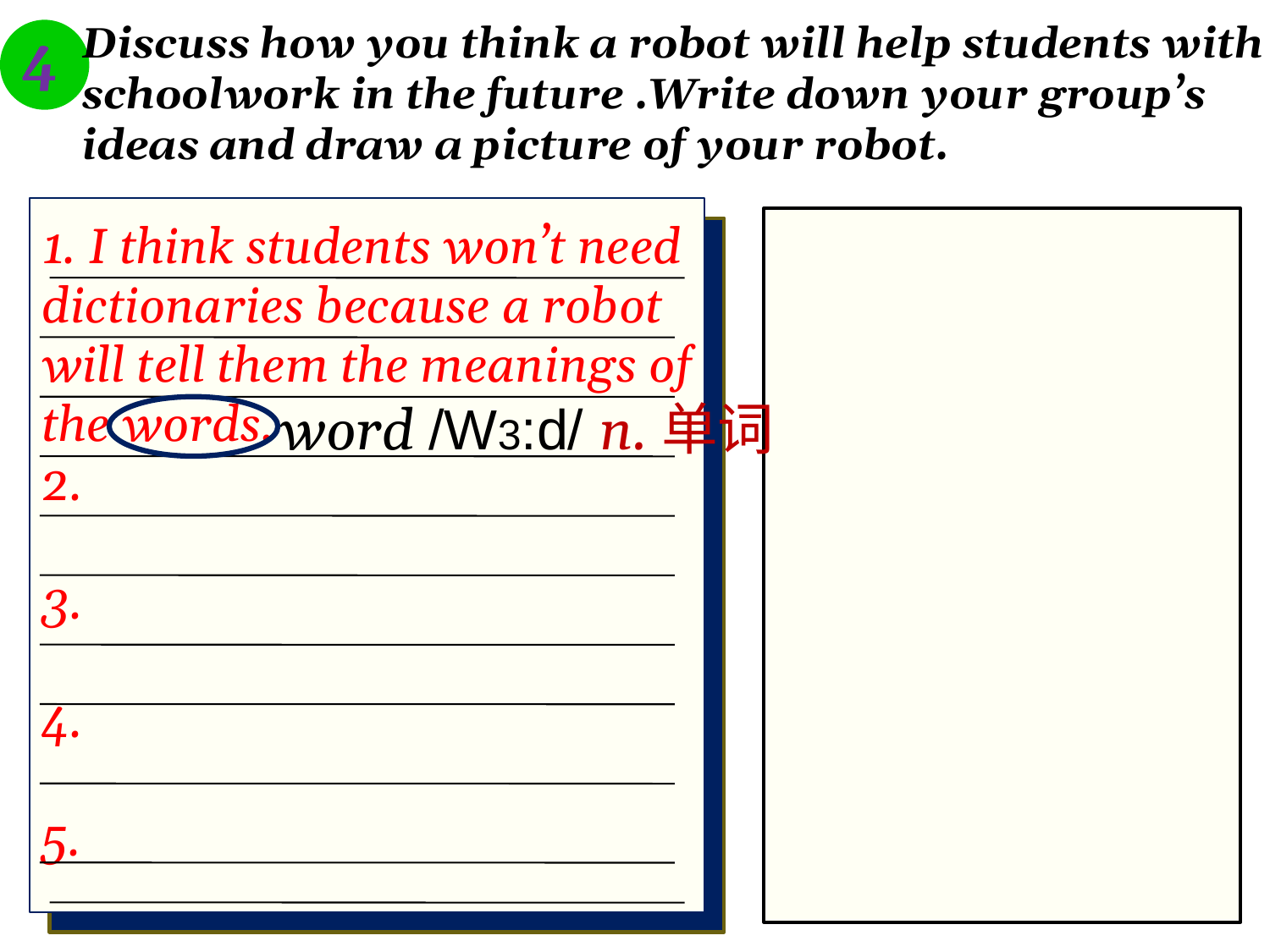

Discuss how you think a robot will help students with
schoolwork in the future .Write down your group’s
ideas and draw a picture of your robot.
4

1. I think students won’t need dictionaries because a robot
will tell them the meanings of the words.
2.

3.

4.

5.

word /W3:d/ n.单词